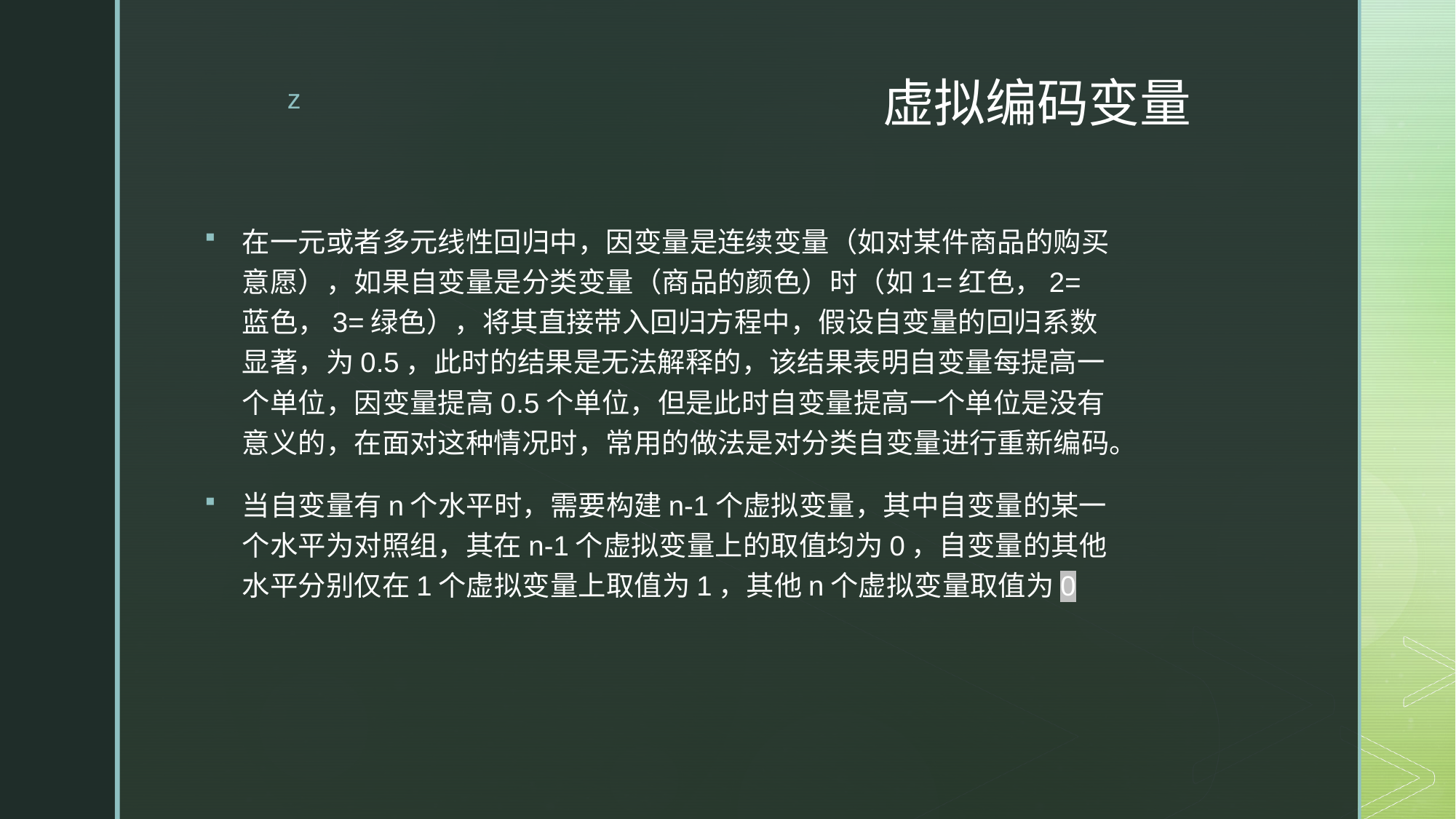

# 虚拟编码变量
在一元或者多元线性回归中，因变量是连续变量（如对某件商品的购买意愿），如果自变量是分类变量（商品的颜色）时（如1=红色，2=蓝色，3=绿色），将其直接带入回归方程中，假设自变量的回归系数显著，为0.5，此时的结果是无法解释的，该结果表明自变量每提高一个单位，因变量提高0.5个单位，但是此时自变量提高一个单位是没有意义的，在面对这种情况时，常用的做法是对分类自变量进行重新编码。
当自变量有n个水平时，需要构建n-1个虚拟变量，其中自变量的某一个水平为对照组，其在n-1个虚拟变量上的取值均为0，自变量的其他水平分别仅在1个虚拟变量上取值为1，其他n个虚拟变量取值为0